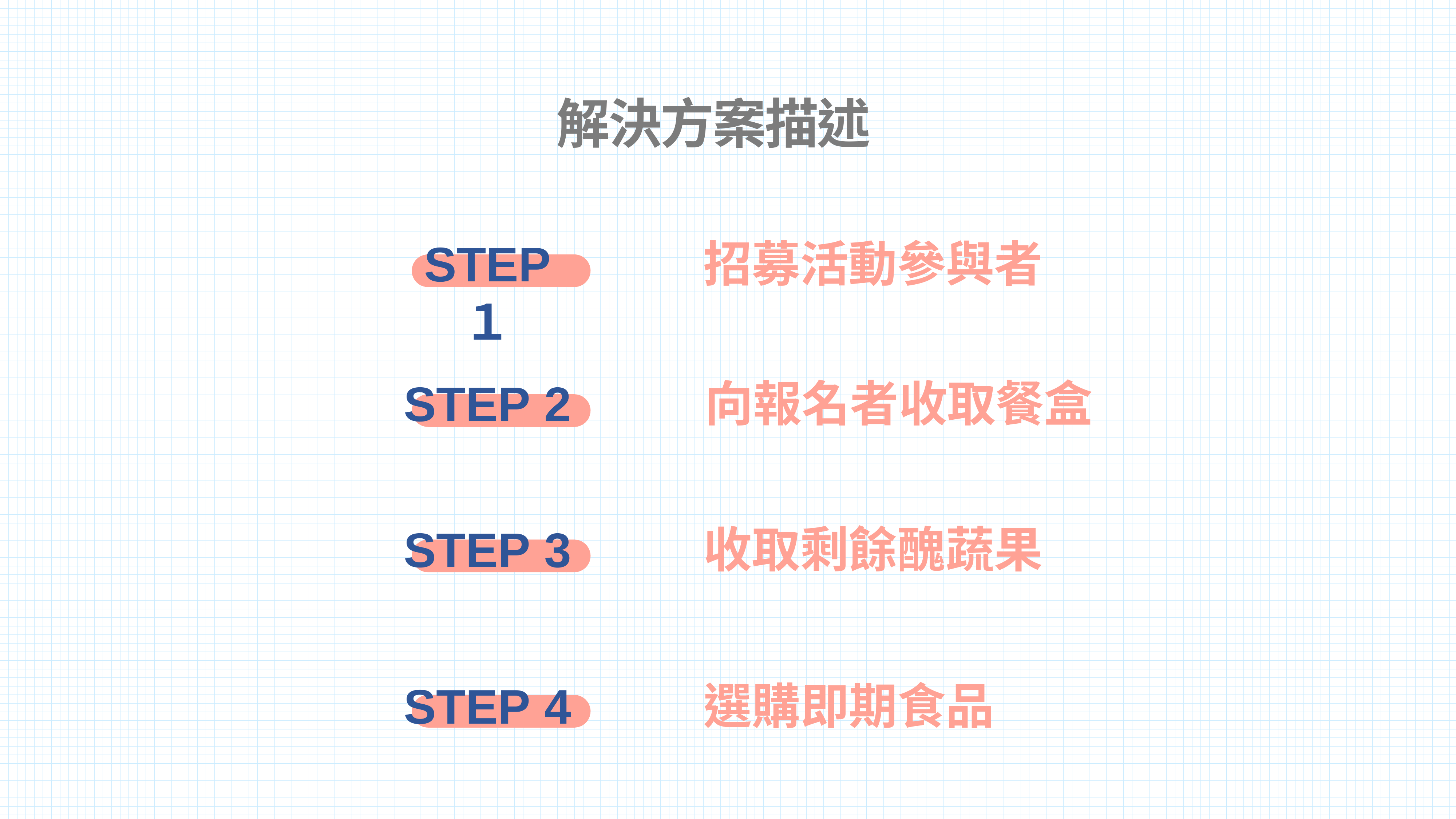

# 解決方案描述
STEP １
招募活動參與者

STEP 2
向報名者收取餐盒

STEP 3
收取剩餘醜蔬果

STEP 4
選購即期食品